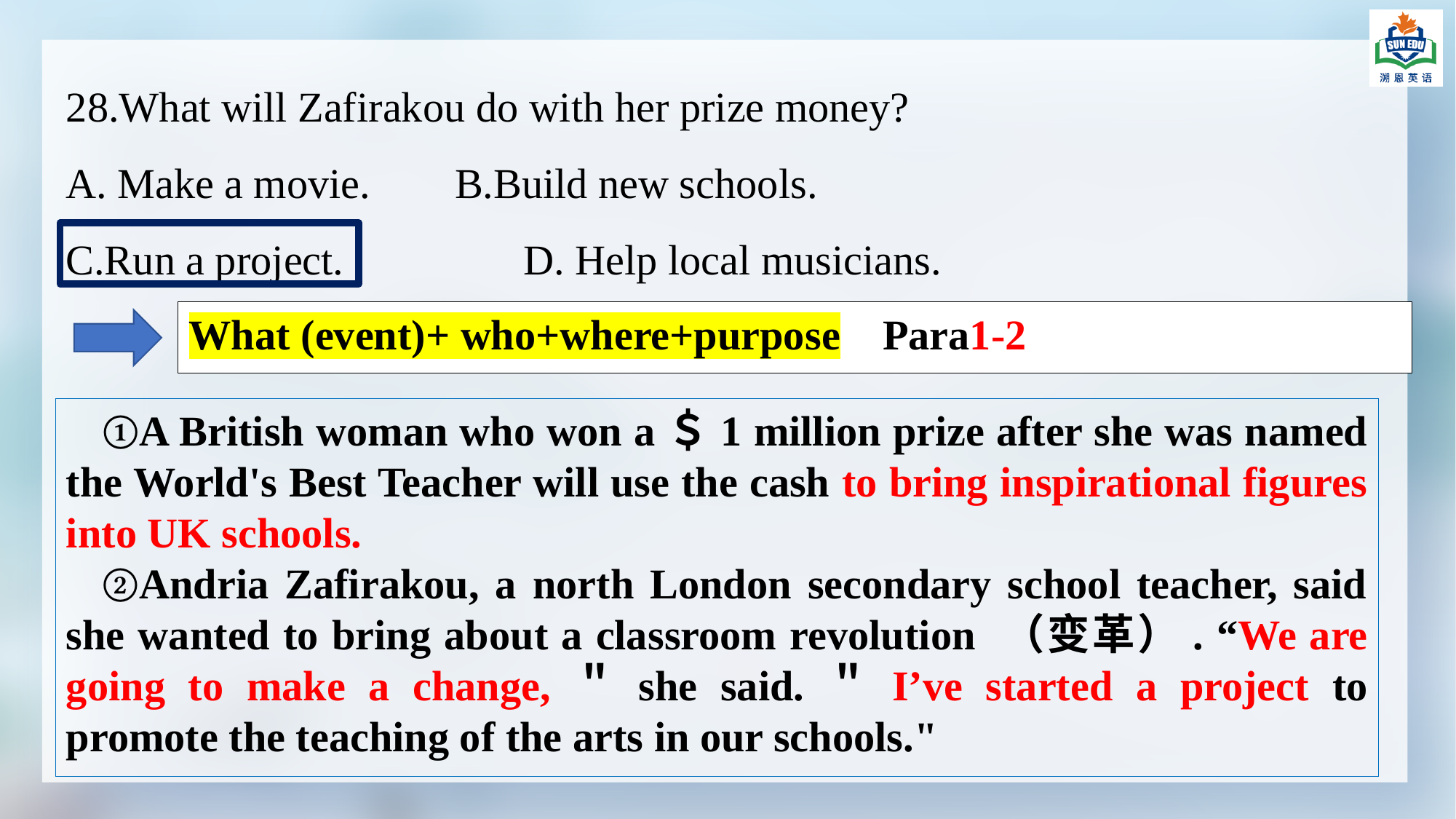

28.What will Zafirakou do with her prize money?
A. Make a movie.        B.Build new schools.
C.Run a project.     	  D. Help local musicians.

What (event)+ who+where+purpose    Para1-2

①A British woman who won a＄1 million prize after she was named the World's Best Teacher will use the cash to bring inspirational figures into UK schools.
②Andria Zafirakou, a north London secondary school teacher, said she wanted to bring about a classroom revolution （变革）. “We are going to make a change,＂she said.＂I’ve started a project to promote the teaching of the arts in our schools."